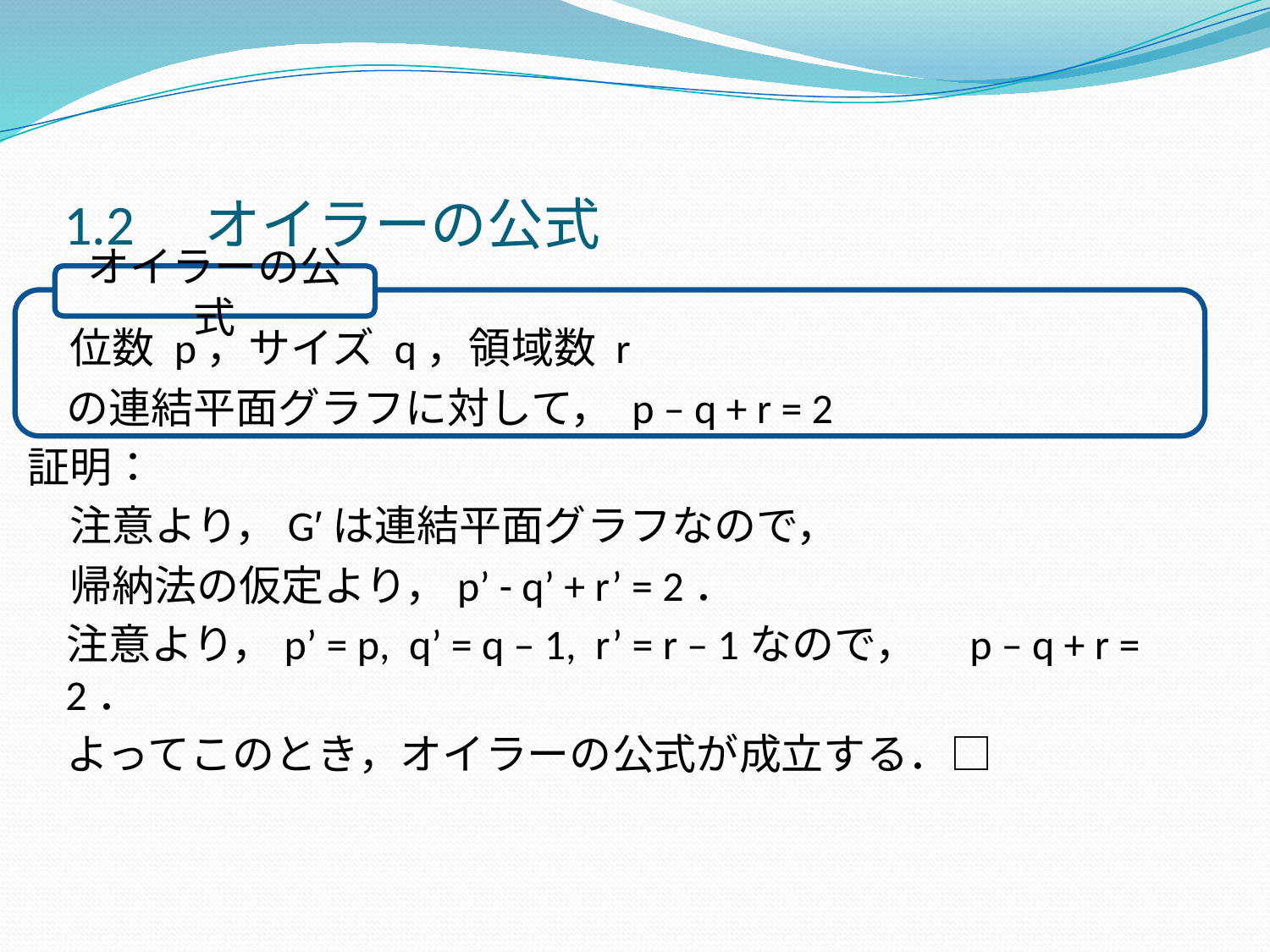

# 1.2　オイラーの公式

　位数 p，サイズ q，領域数 r
   の連結平面グラフに対して， p – q + r = 2
証明：
　注意より，G′は連結平面グラフなので，
　帰納法の仮定より，p’ - q’ + r’ = 2．
   注意より，p’ = p,  q’ = q – 1,  r’ = r – 1なので，　p – q + r = 2．
   よってこのとき，オイラーの公式が成立する．□

オイラーの公式